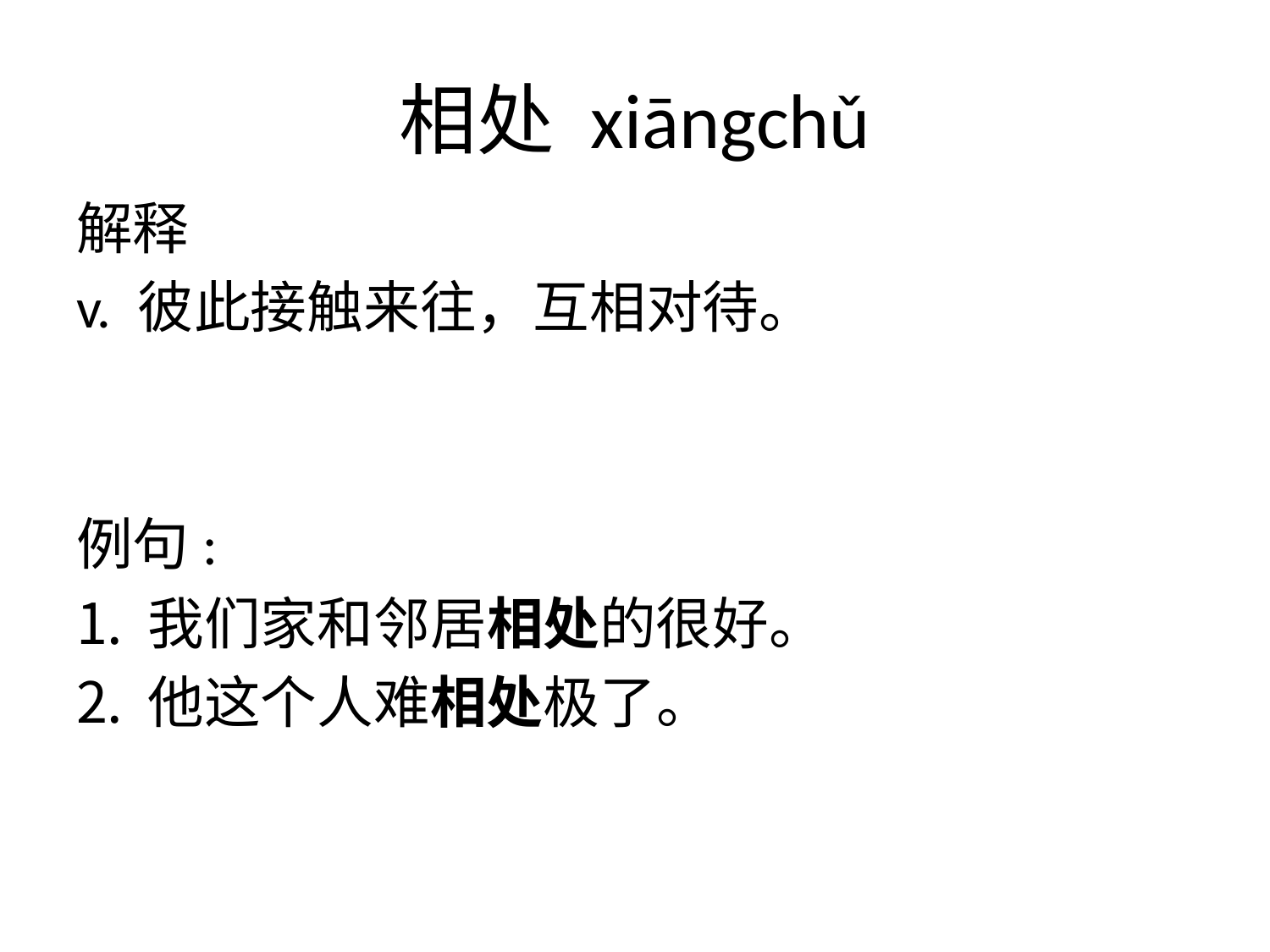

# 相处 xiāngchǔ
解释
v. 彼此接触来往，互相对待。

例句:
我们家和邻居相处的很好。
他这个人难相处极了。